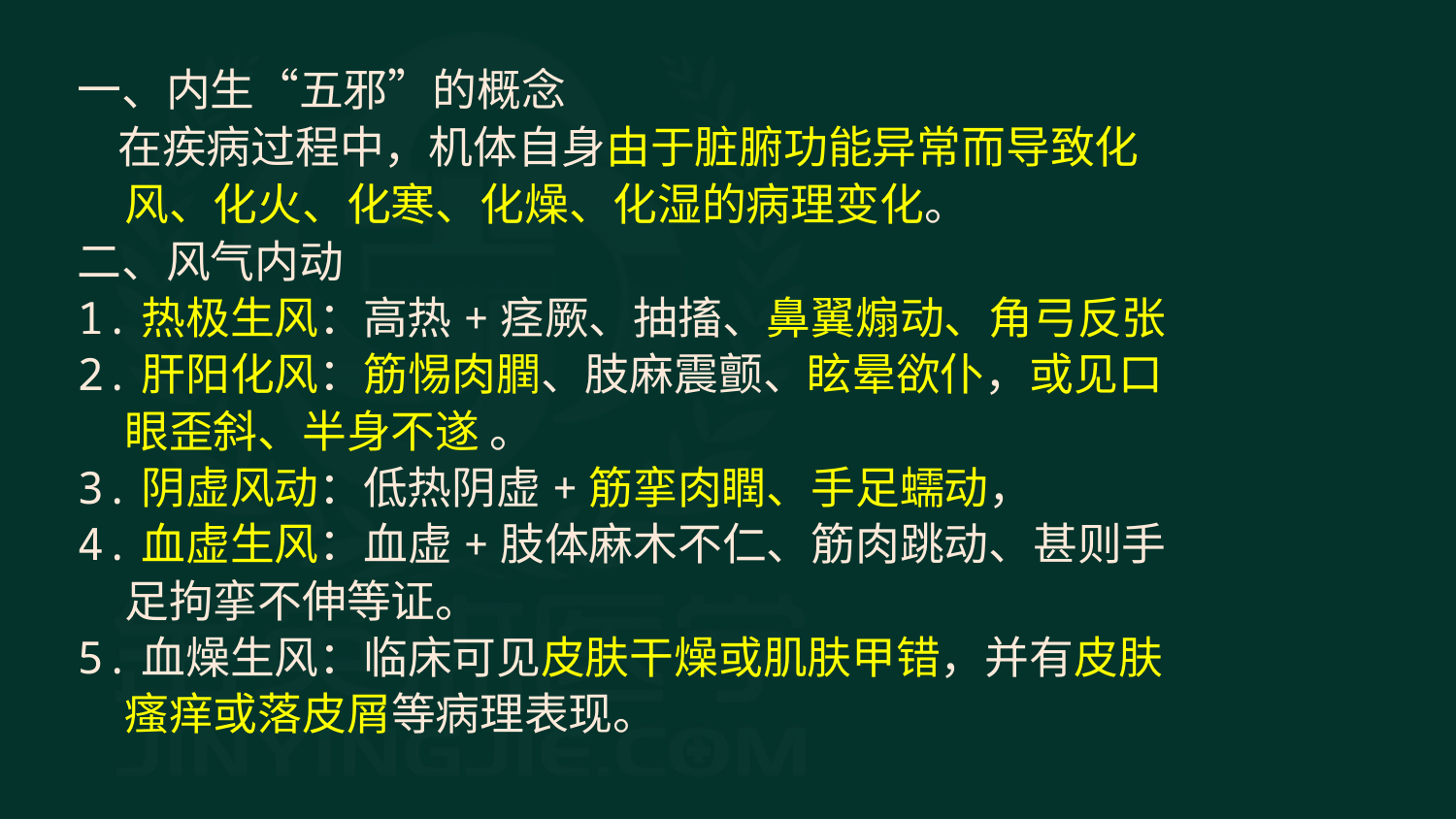

一、内生“五邪”的概念
   在疾病过程中，机体自身由于脏腑功能异常而导致化风、化火、化寒、化燥、化湿的病理变化。
二、风气内动
1.热极生风：高热+痉厥、抽搐、鼻翼煽动、角弓反张
2.肝阳化风：筋惕肉膶、肢麻震颤、眩晕欲仆，或见口眼歪斜、半身不遂 。
3.阴虚风动：低热阴虚+筋挛肉瞤、手足蠕动，
4.血虚生风：血虚+肢体麻木不仁、筋肉跳动、甚则手足拘挛不伸等证。
5.血燥生风：临床可见皮肤干燥或肌肤甲错，并有皮肤瘙痒或落皮屑等病理表现。